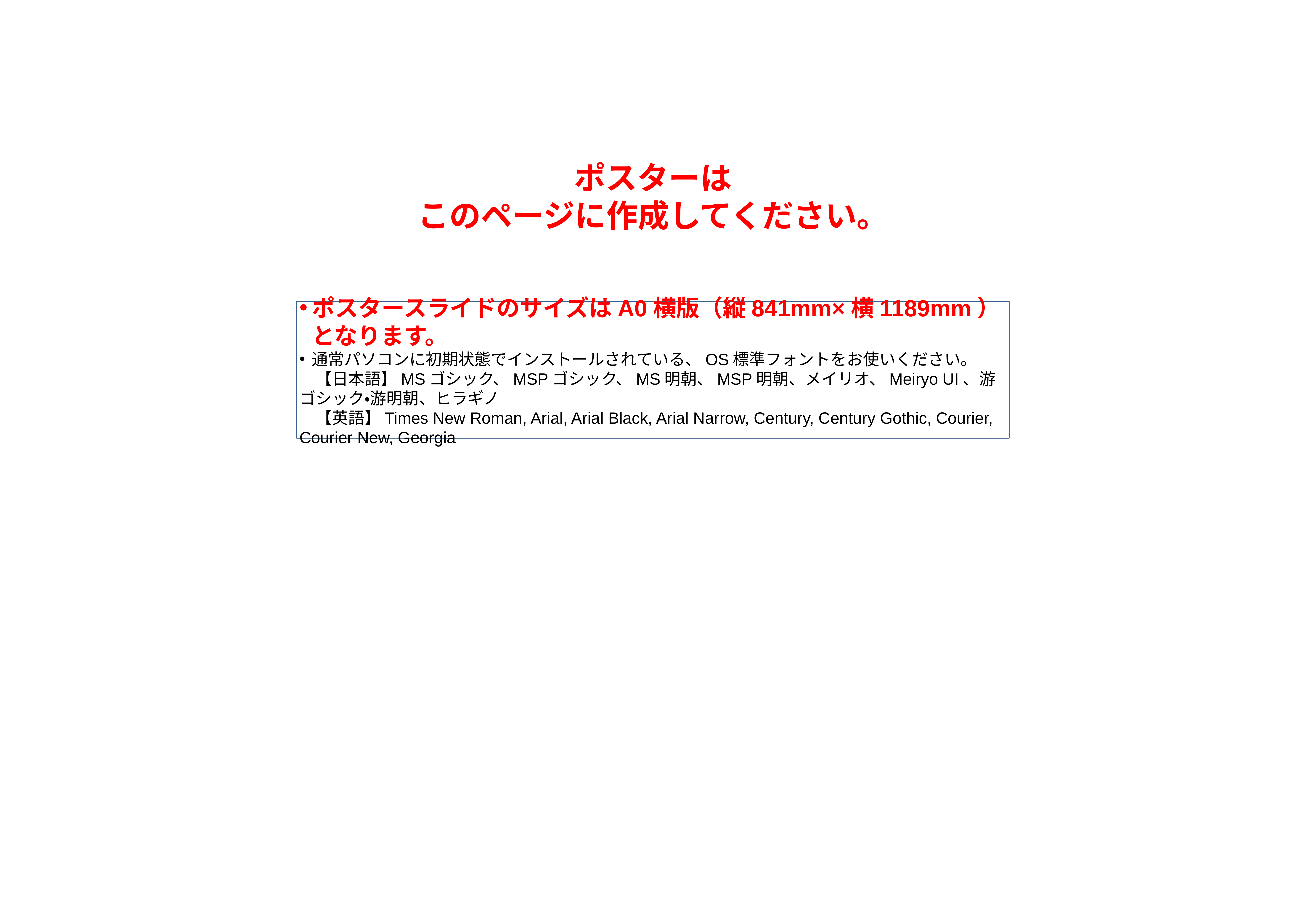

ポスターは
このページに作成してください。
ポスタースライドのサイズはA0横版（縦841mm×横1189mm）となります。
通常パソコンに初期状態でインストールされている、OS標準フォントをお使いください。
　【日本語】MSゴシック、MSPゴシック、MS明朝、MSP明朝、メイリオ、Meiryo UI、游ゴシック・游明朝、ヒラギノ
　【英語】Times New Roman, Arial, Arial Black, Arial Narrow, Century, Century Gothic, Courier, Courier New, Georgia